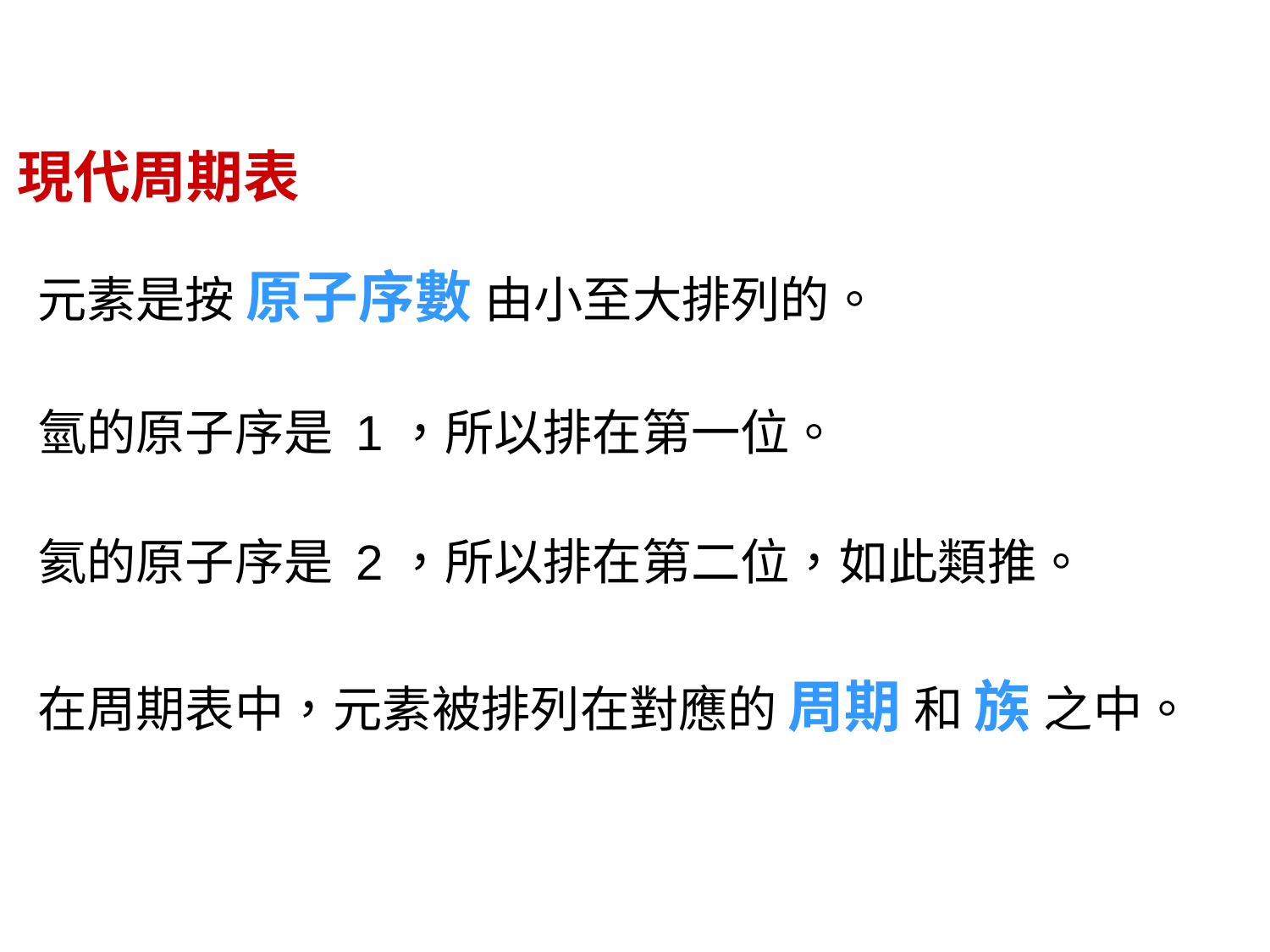

現代周期表
元素是按 原子序數 由小至大排列的。
氫的原子序是 1，所以排在第一位。
氦的原子序是 2，所以排在第二位，如此類推。
在周期表中，元素被排列在對應的 周期 和 族 之中。